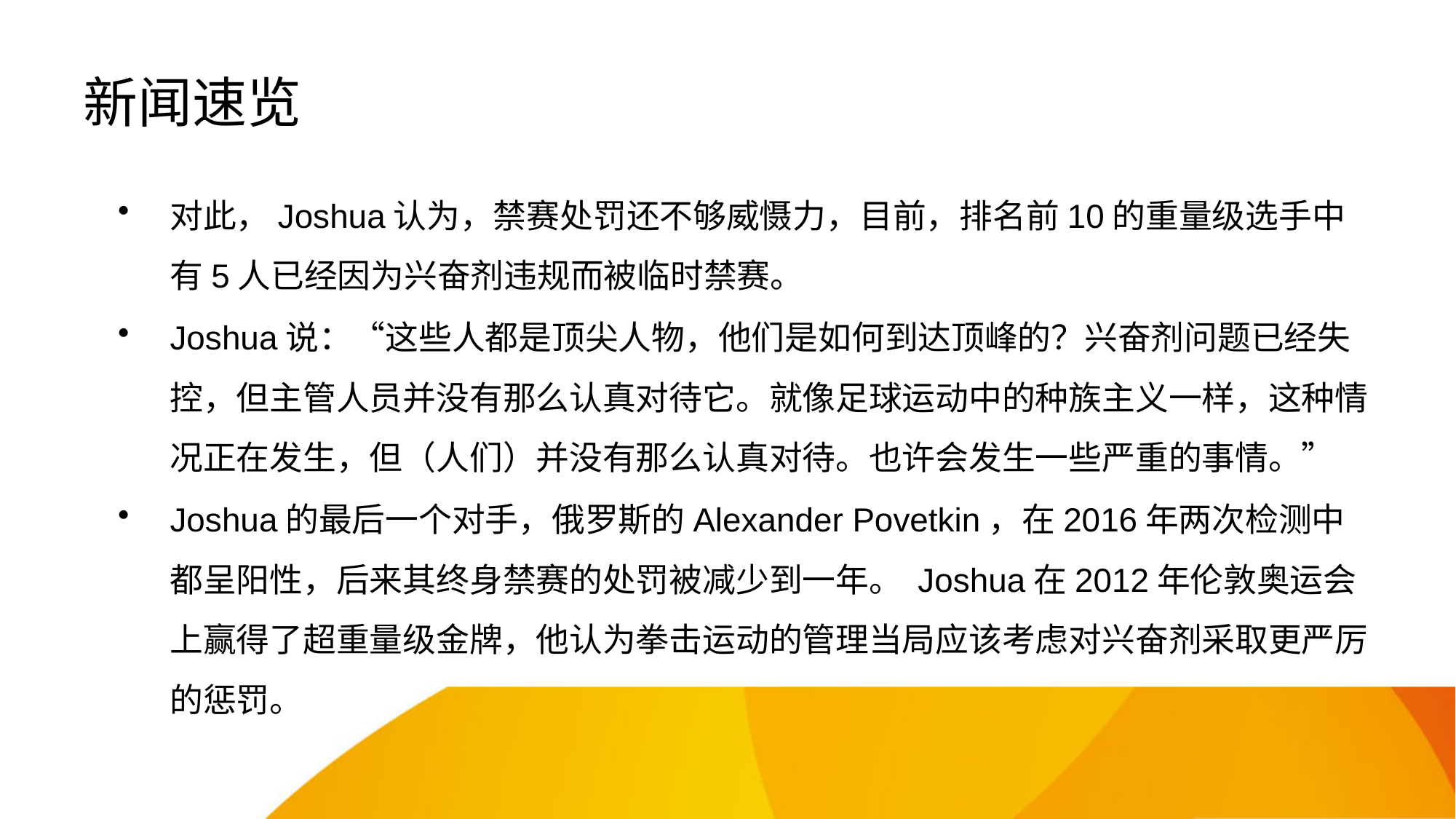

# 新闻速览
对此，Joshua认为，禁赛处罚还不够威慑力，目前，排名前10的重量级选手中有5人已经因为兴奋剂违规而被临时禁赛。
Joshua说：“这些人都是顶尖人物，他们是如何到达顶峰的？兴奋剂问题已经失控，但主管人员并没有那么认真对待它。就像足球运动中的种族主义一样，这种情况正在发生，但（人们）并没有那么认真对待。也许会发生一些严重的事情。”
Joshua的最后一个对手，俄罗斯的Alexander Povetkin，在2016年两次检测中都呈阳性，后来其终身禁赛的处罚被减少到一年。 Joshua在2012年伦敦奥运会上赢得了超重量级金牌，他认为拳击运动的管理当局应该考虑对兴奋剂采取更严厉的惩罚。